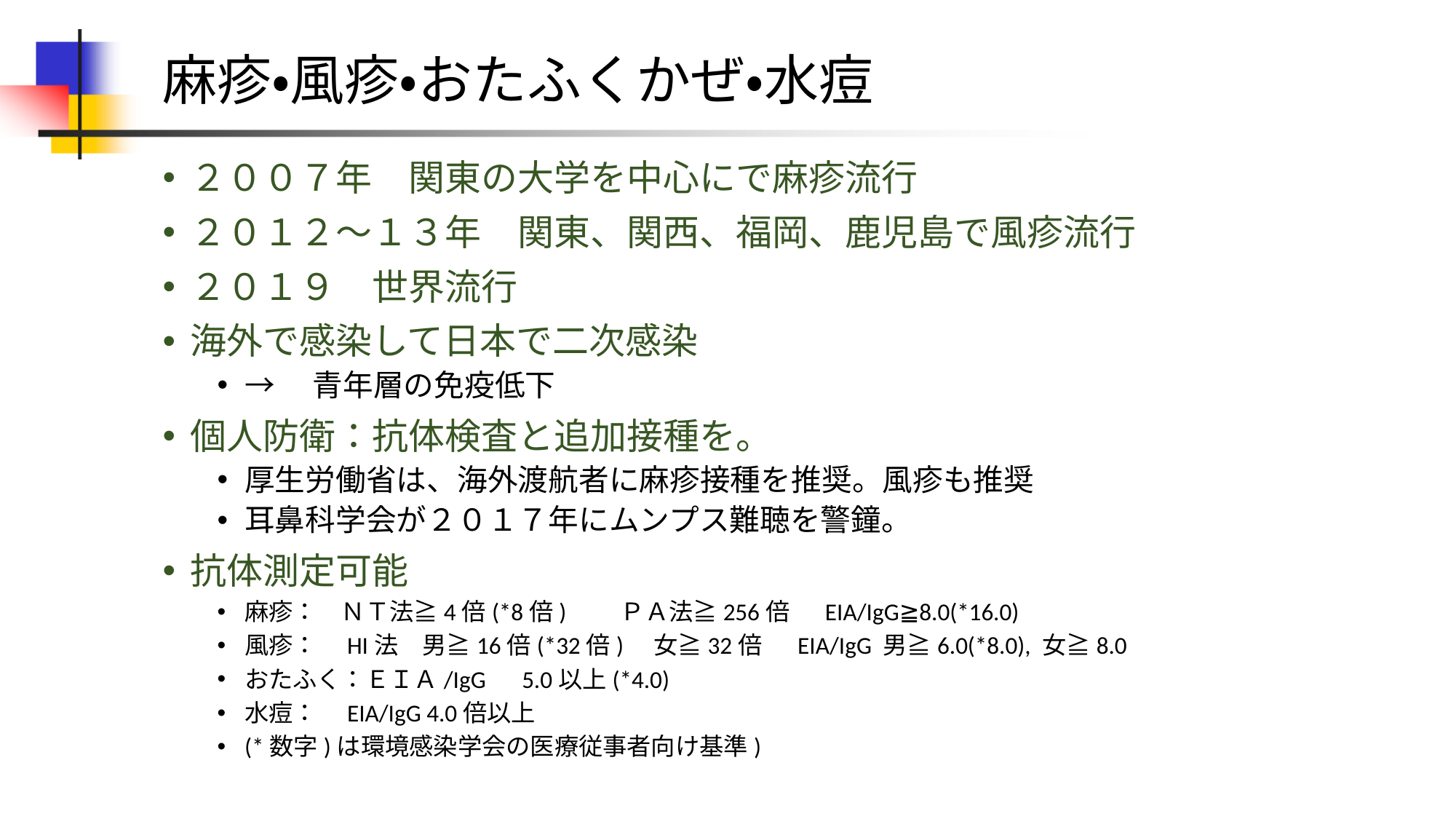

# 麻疹・風疹・おたふくかぜ・水痘
２００７年　関東の大学を中心にで麻疹流行
２０１２～１３年　関東、関西、福岡、鹿児島で風疹流行
２０１９　世界流行
海外で感染して日本で二次感染
→　青年層の免疫低下
個人防衛：抗体検査と追加接種を。
厚生労働省は、海外渡航者に麻疹接種を推奨。風疹も推奨
耳鼻科学会が２０１７年にムンプス難聴を警鐘。
抗体測定可能
麻疹：　ＮＴ法≧4倍(*8倍)　　ＰＡ法≧256倍 　EIA/IgG≧8.0(*16.0)
風疹：　HI法　男≧16倍(*32倍)　女≧32倍 　EIA/IgG 男≧6.0(*8.0), 女≧8.0
おたふく：ＥＩＡ/IgG　5.0以上(*4.0)
水痘：　EIA/IgG 4.0倍以上
(*数字)は環境感染学会の医療従事者向け基準)